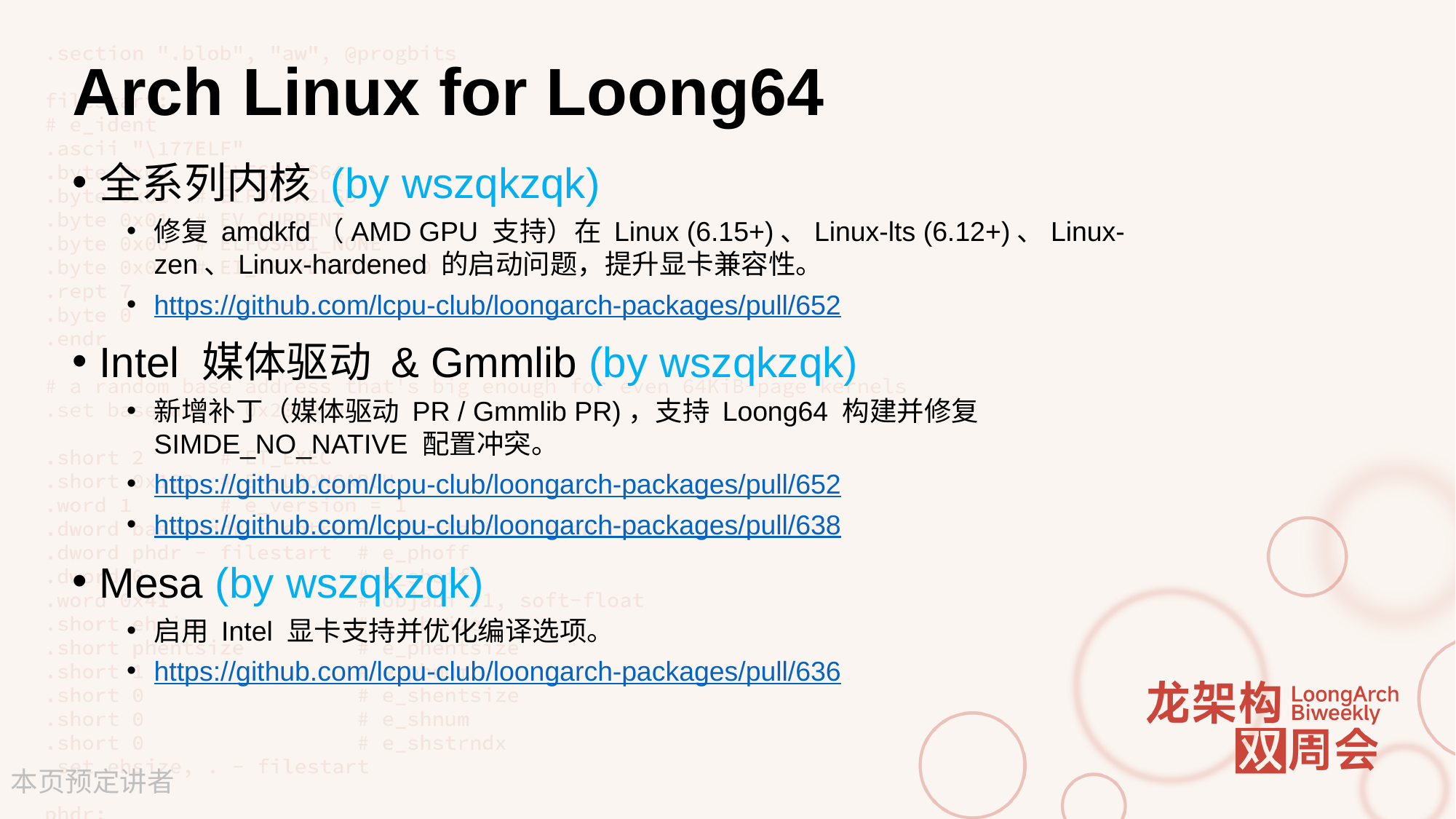

# Arch Linux for Loong64
全系列内核 (by wszqkzqk)
修复 amdkfd（AMD GPU 支持）在 Linux (6.15+)、Linux-lts (6.12+)、Linux-zen、Linux-hardened 的启动问题，提升显卡兼容性。
https://github.com/lcpu-club/loongarch-packages/pull/652
Intel 媒体驱动 & Gmmlib (by wszqkzqk)
新增补丁（媒体驱动 PR / Gmmlib PR)，支持 Loong64 构建并修复 SIMDE_NO_NATIVE 配置冲突。
https://github.com/lcpu-club/loongarch-packages/pull/652
https://github.com/lcpu-club/loongarch-packages/pull/638
Mesa (by wszqkzqk)
启用 Intel 显卡支持并优化编译选项。
https://github.com/lcpu-club/loongarch-packages/pull/636